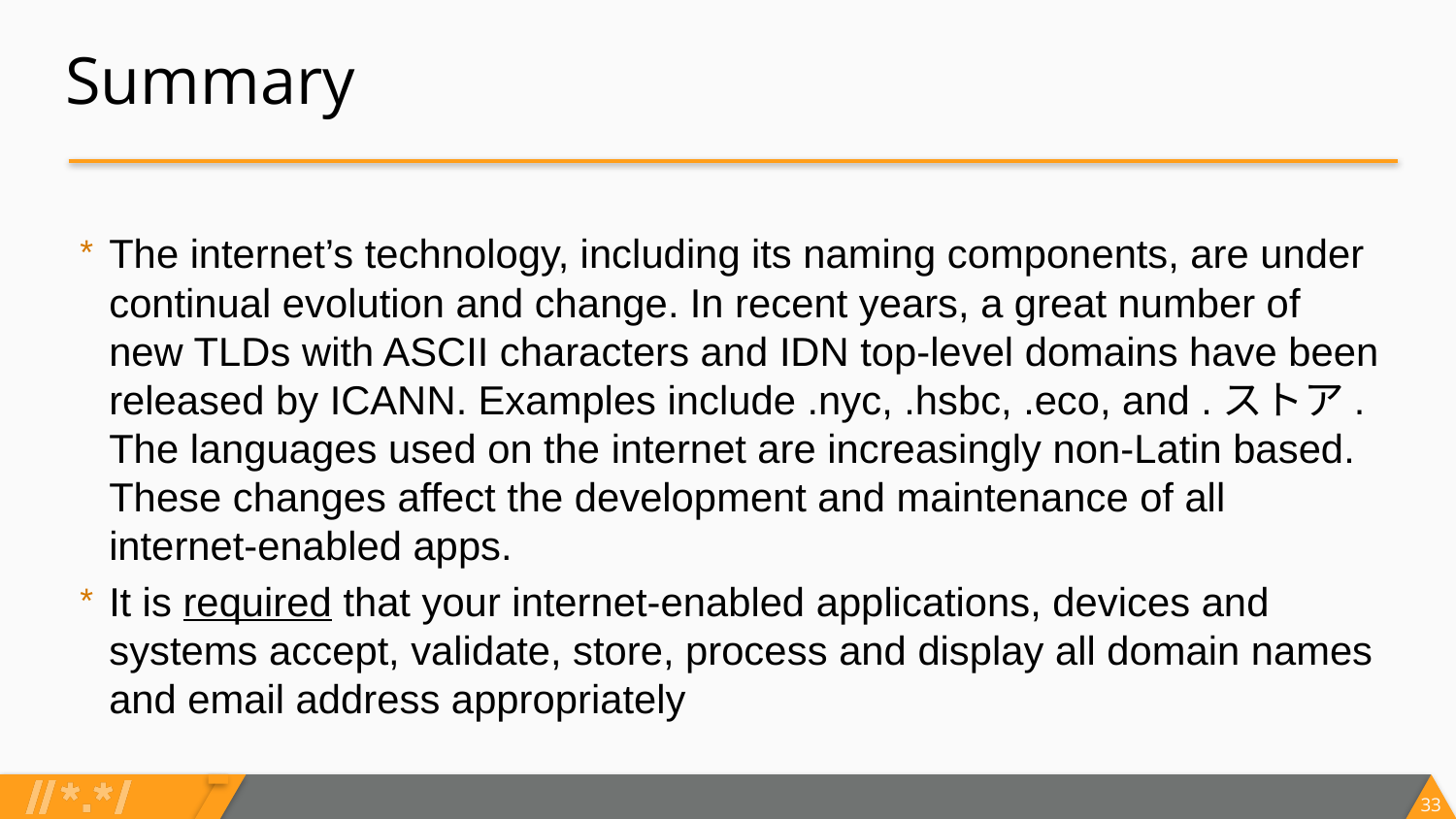

# Summary
The internet’s technology, including its naming components, are under continual evolution and change. In recent years, a great number of new TLDs with ASCII characters and IDN top-level domains have been released by ICANN. Examples include .nyc, .hsbc, .eco, and .ストア.  The languages used on the internet are increasingly non-Latin based.  These changes affect the development and maintenance of all internet-enabled apps.
It is required that your internet-enabled applications, devices and systems accept, validate, store, process and display all domain names and email address appropriately